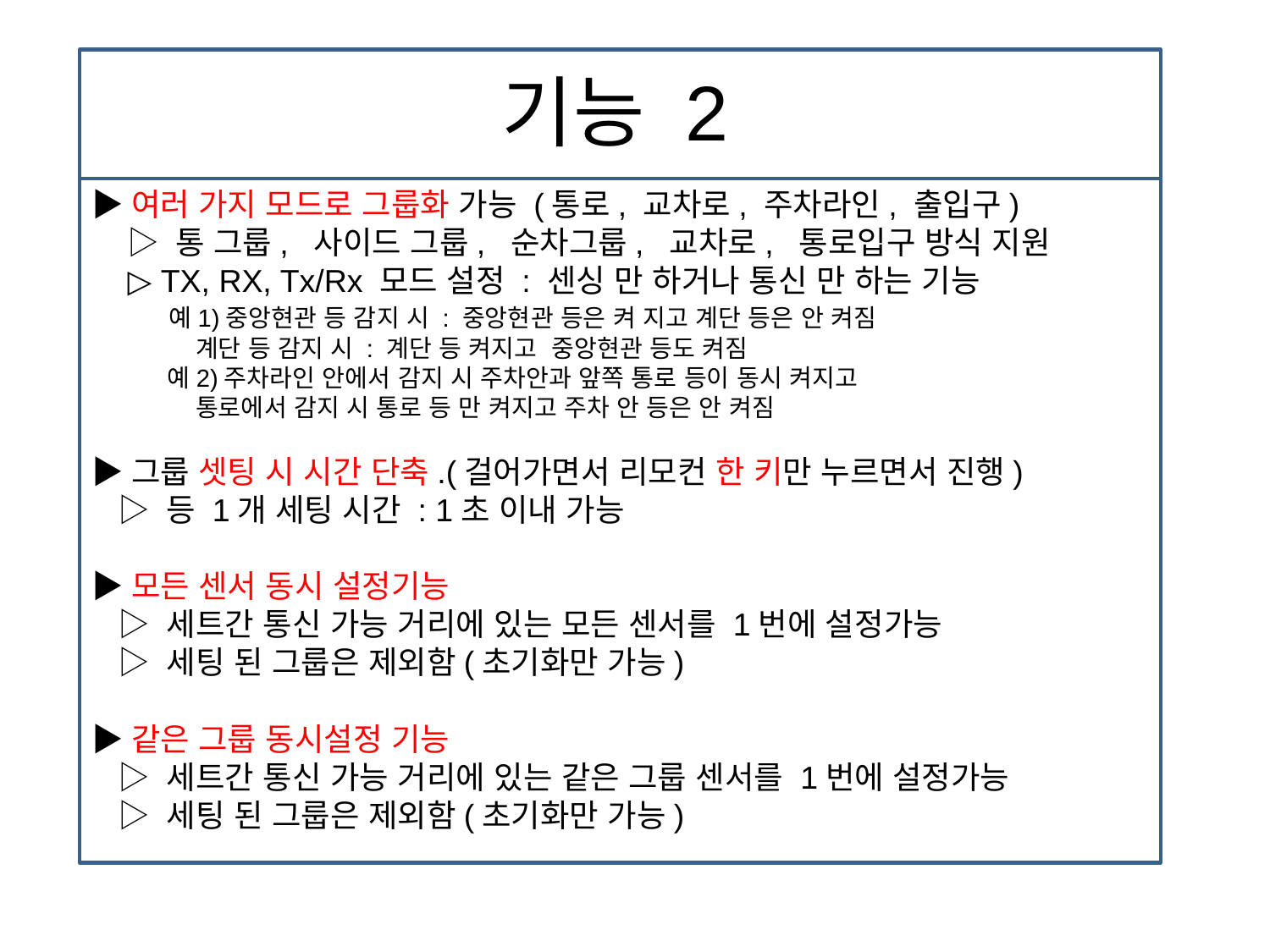

# 기능 2

▶여러 가지 모드로 그룹화 가능 (통로, 교차로, 주차라인, 출입구)
    ▷ 통 그룹,  사이드 그룹,  순차그룹,  교차로,  통로입구 방식 지원
    ▷ TX, RX, Tx/Rx 모드 설정 : 센싱 만 하거나 통신 만 하는 기능
         예1)중앙현관 등 감지 시 : 중앙현관 등은 켜 지고 계단 등은 안 켜짐
              계단 등 감지 시 : 계단 등 켜지고  중앙현관 등도 켜짐
          예2)주차라인 안에서 감지 시 주차안과 앞쪽 통로 등이 동시 켜지고
              통로에서 감지 시 통로 등 만 켜지고 주차 안 등은 안 켜짐
▶그룹 셋팅 시 시간 단축.(걸어가면서 리모컨 한 키만 누르면서 진행)
   ▷ 등 1개 세팅 시간 : 1초 이내 가능

▶모든 센서 동시 설정기능
   ▷ 세트간 통신 가능 거리에 있는 모든 센서를 1번에 설정가능
   ▷ 세팅 된 그룹은 제외함(초기화만 가능)
▶같은 그룹 동시설정 기능
   ▷ 세트간 통신 가능 거리에 있는 같은 그룹 센서를 1번에 설정가능
   ▷ 세팅 된 그룹은 제외함(초기화만 가능)